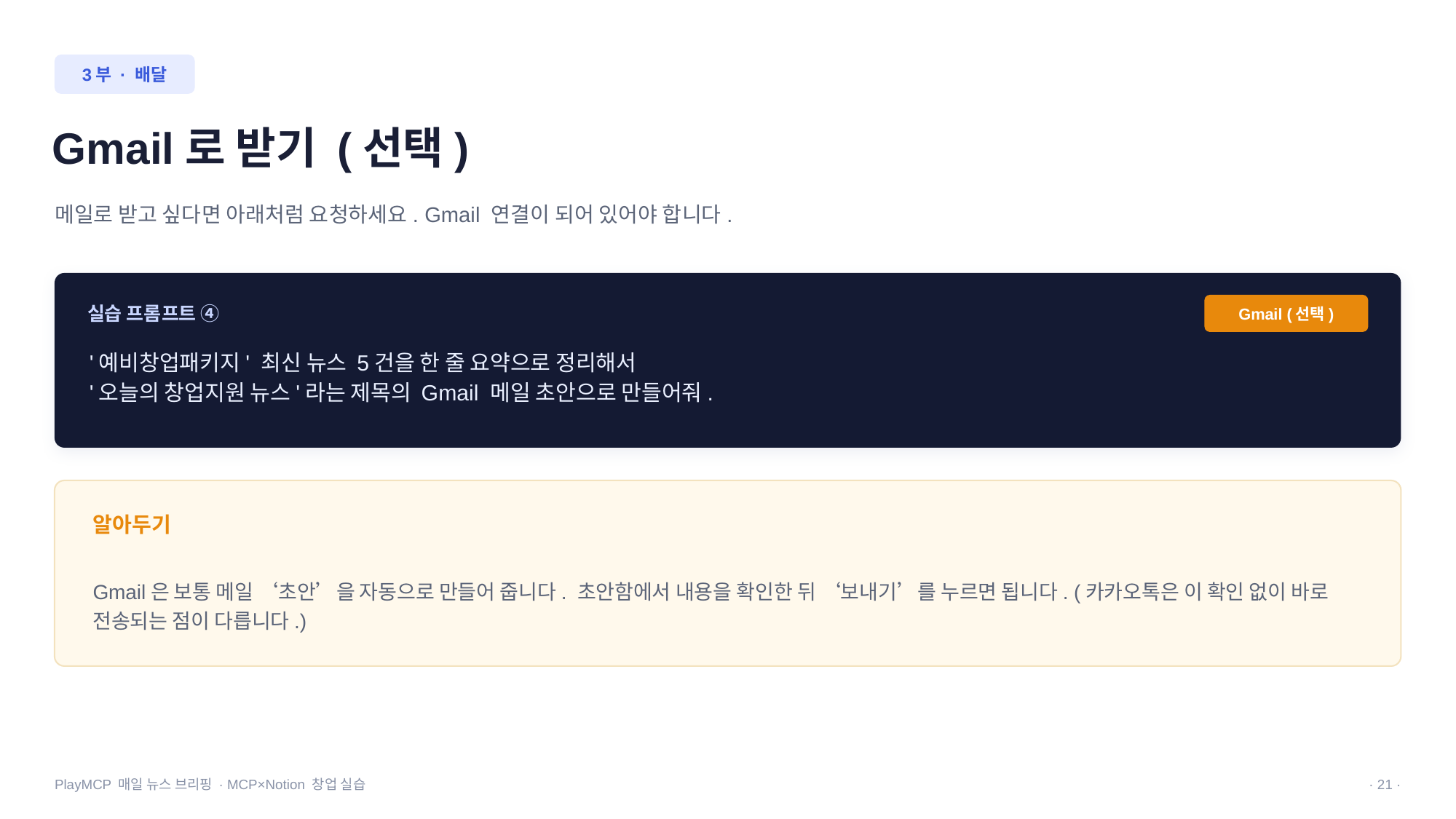

3부 · 배달
Gmail로 받기 (선택)
메일로 받고 싶다면 아래처럼 요청하세요. Gmail 연결이 되어 있어야 합니다.

실습 프롬프트 ④

Gmail (선택)
'예비창업패키지' 최신 뉴스 5건을 한 줄 요약으로 정리해서
'오늘의 창업지원 뉴스'라는 제목의 Gmail 메일 초안으로 만들어줘.

알아두기
Gmail은 보통 메일 ‘초안’을 자동으로 만들어 줍니다. 초안함에서 내용을 확인한 뒤 ‘보내기’를 누르면 됩니다. (카카오톡은 이 확인 없이 바로 전송되는 점이 다릅니다.)
PlayMCP 매일 뉴스 브리핑 · MCP×Notion 창업 실습
· 21 ·